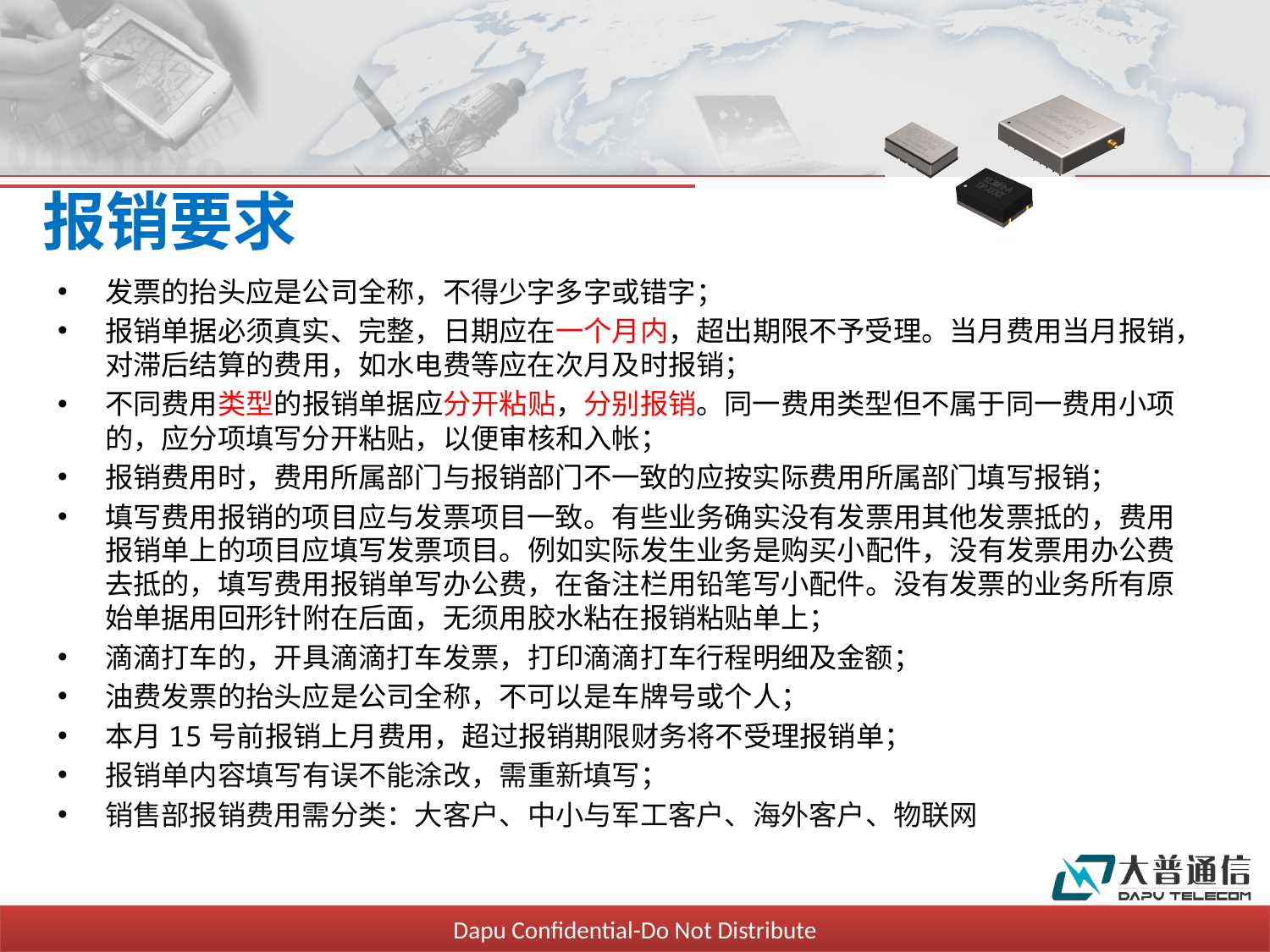

# 报销要求
发票的抬头应是公司全称，不得少字多字或错字；
报销单据必须真实、完整，日期应在一个月内，超出期限不予受理。当月费用当月报销，对滞后结算的费用，如水电费等应在次月及时报销；
不同费用类型的报销单据应分开粘贴，分别报销。同一费用类型但不属于同一费用小项的，应分项填写分开粘贴，以便审核和入帐；
报销费用时，费用所属部门与报销部门不一致的应按实际费用所属部门填写报销；
填写费用报销的项目应与发票项目一致。有些业务确实没有发票用其他发票抵的，费用报销单上的项目应填写发票项目。例如实际发生业务是购买小配件，没有发票用办公费去抵的，填写费用报销单写办公费，在备注栏用铅笔写小配件。没有发票的业务所有原始单据用回形针附在后面，无须用胶水粘在报销粘贴单上；
滴滴打车的，开具滴滴打车发票，打印滴滴打车行程明细及金额；
油费发票的抬头应是公司全称，不可以是车牌号或个人；
本月15号前报销上月费用，超过报销期限财务将不受理报销单；
报销单内容填写有误不能涂改，需重新填写；
销售部报销费用需分类：大客户、中小与军工客户、海外客户、物联网